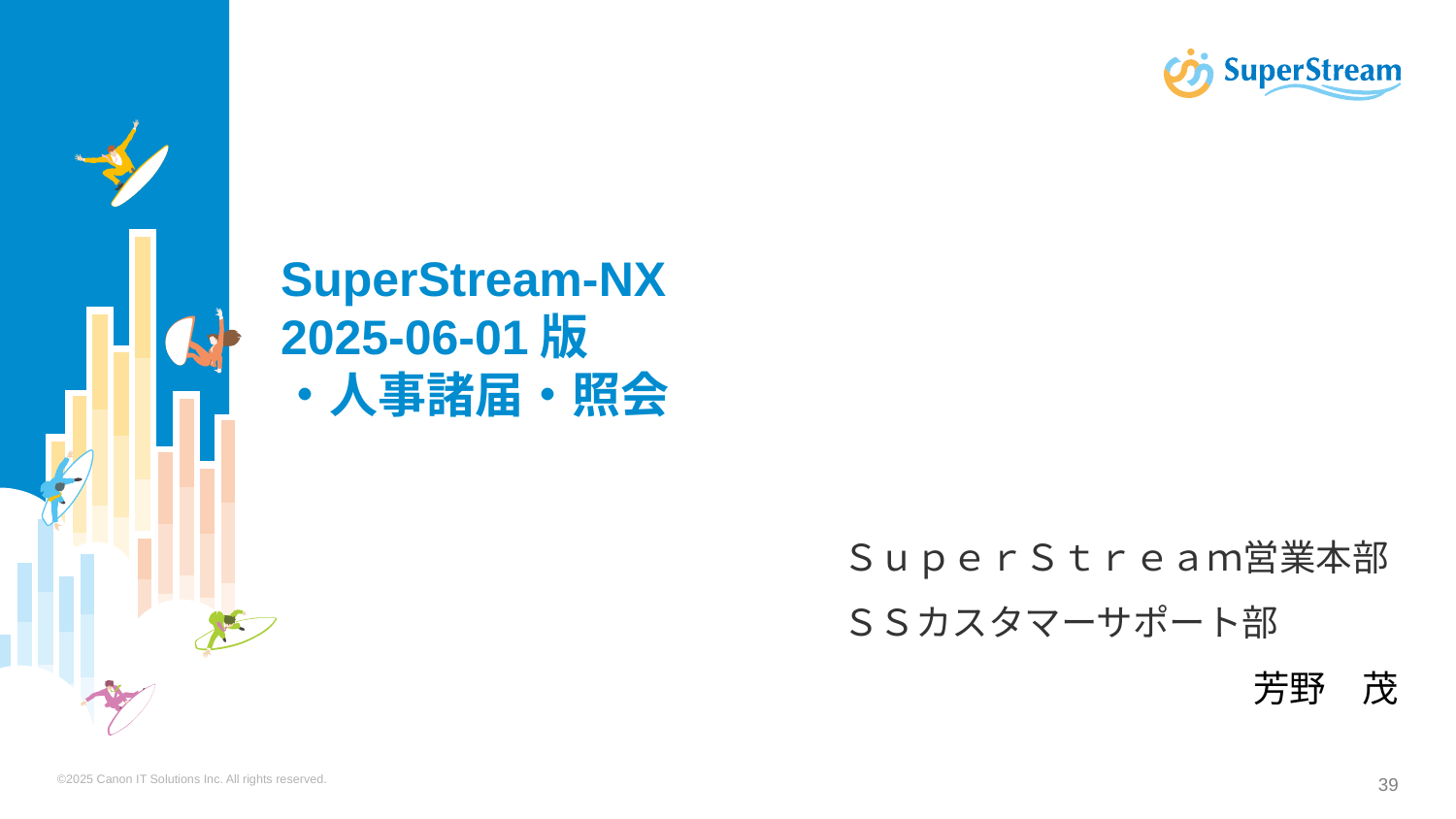

SuperStream-NX
2025-06-01版
・人事諸届・照会
ＳｕｐｅｒＳｔｒｅａｍ営業本部
ＳＳカスタマーサポート部
芳野　茂
©2025 Canon IT Solutions Inc. All rights reserved.
39